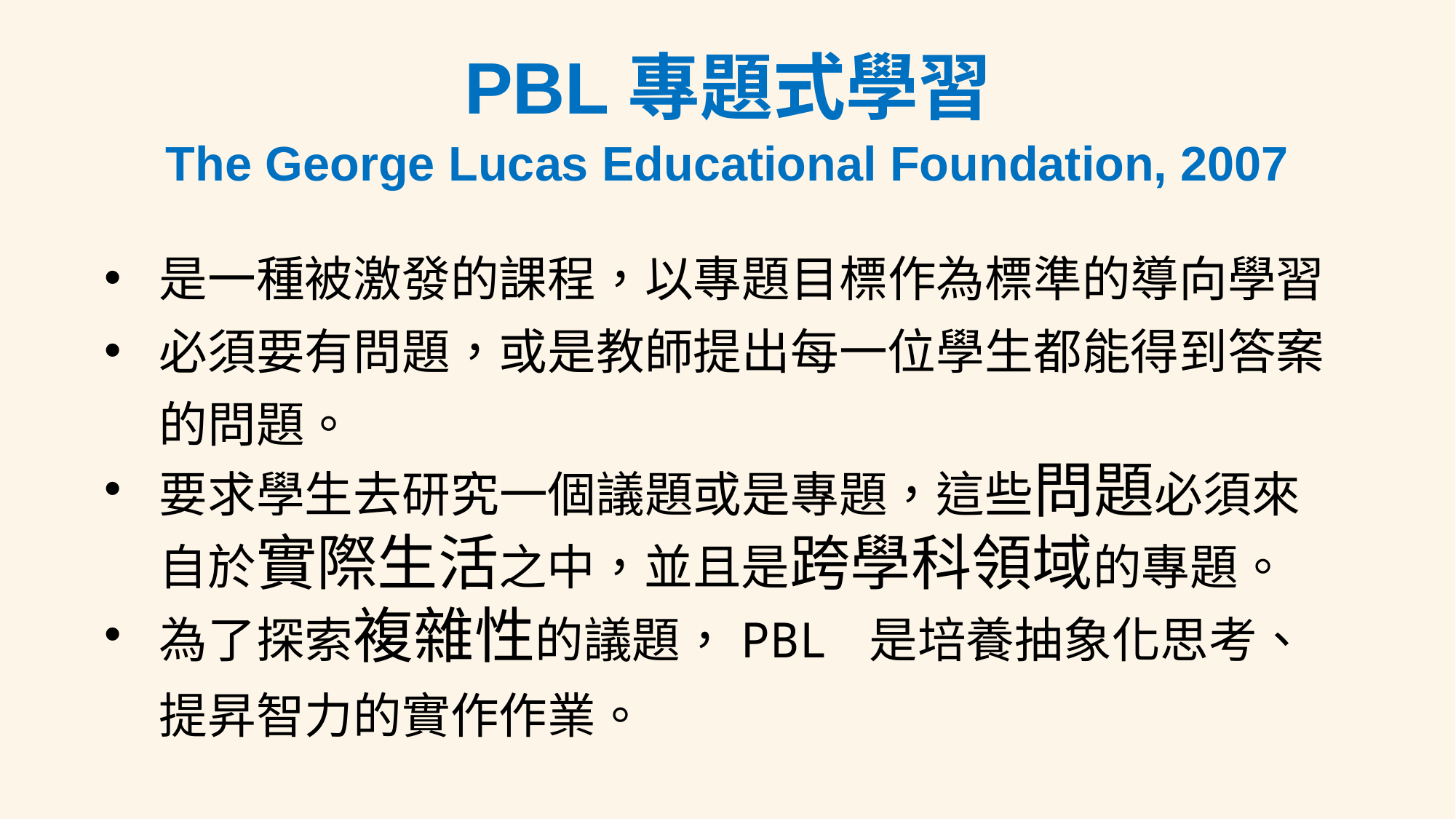

PBL專題式學習
The George Lucas Educational Foundation, 2007
是一種被激發的課程，以專題目標作為標準的導向學習
必須要有問題，或是教師提出每一位學生都能得到答案的問題。
要求學生去研究一個議題或是專題，這些問題必須來自於實際生活之中，並且是跨學科領域的專題。
為了探索複雜性的議題，PBL 是培養抽象化思考、提昇智力的實作作業。

21